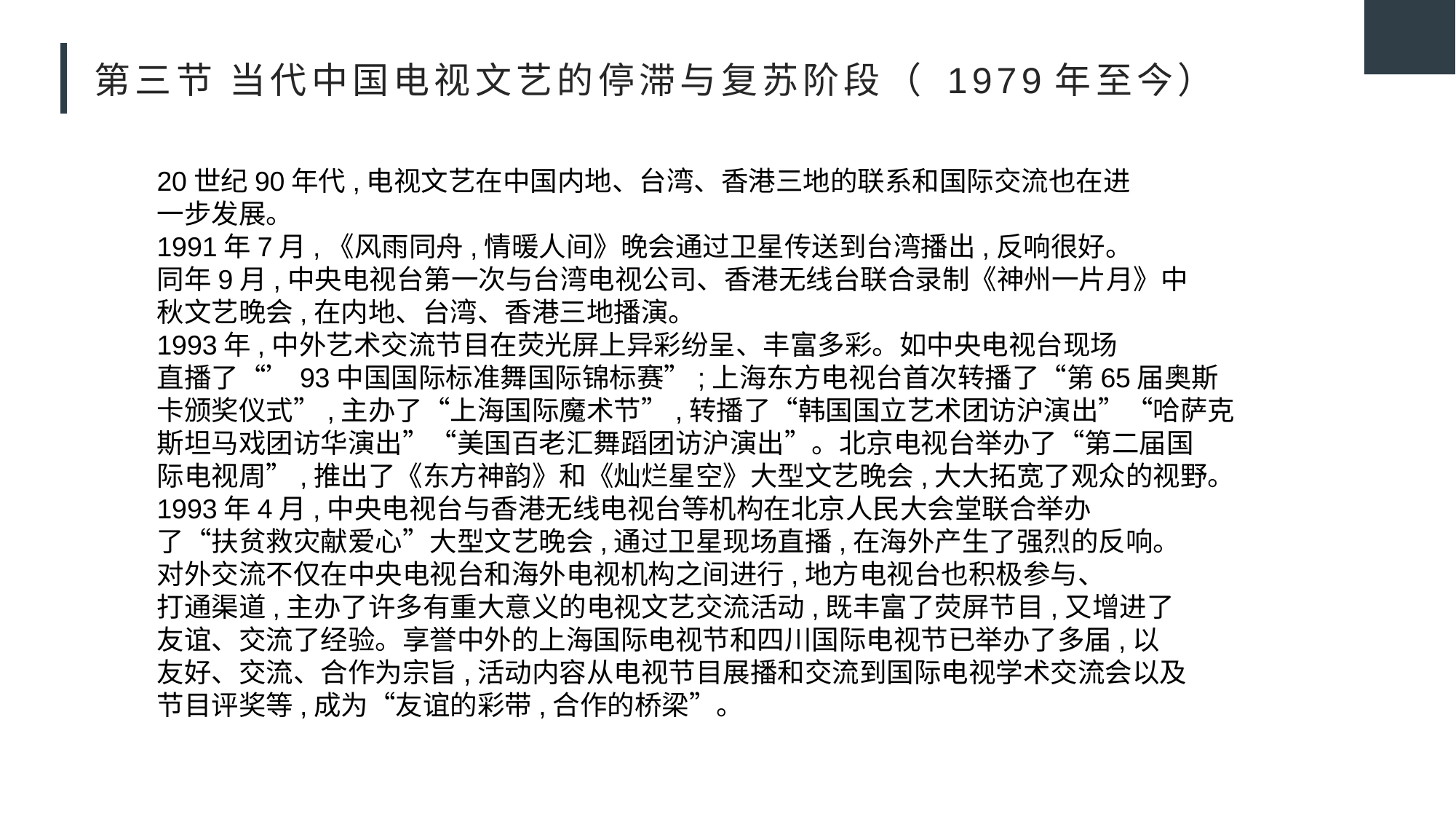

# 第三节 当代中国电视文艺的停滞与复苏阶段（ 1979年至今）
20世纪90年代,电视文艺在中国内地、台湾、香港三地的联系和国际交流也在进
一步发展。
1991年7月,《风雨同舟,情暖人间》晚会通过卫星传送到台湾播出,反响很好。
同年9月,中央电视台第一次与台湾电视公司、香港无线台联合录制《神州一片月》中
秋文艺晚会,在内地、台湾、香港三地播演。
1993年,中外艺术交流节目在荧光屏上异彩纷呈、丰富多彩。如中央电视台现场
直播了“’93中国国际标准舞国际锦标赛”;上海东方电视台首次转播了“第65届奥斯
卡颁奖仪式”,主办了“上海国际魔术节”,转播了“韩国国立艺术团访沪演出”“哈萨克
斯坦马戏团访华演出”“美国百老汇舞蹈团访沪演出”。北京电视台举办了“第二届国
际电视周”,推出了《东方神韵》和《灿烂星空》大型文艺晚会,大大拓宽了观众的视野。
1993年4月,中央电视台与香港无线电视台等机构在北京人民大会堂联合举办
了“扶贫救灾献爱心”大型文艺晚会,通过卫星现场直播,在海外产生了强烈的反响。
对外交流不仅在中央电视台和海外电视机构之间进行,地方电视台也积极参与、
打通渠道,主办了许多有重大意义的电视文艺交流活动,既丰富了荧屏节目,又增进了
友谊、交流了经验。享誉中外的上海国际电视节和四川国际电视节已举办了多届,以
友好、交流、合作为宗旨,活动内容从电视节目展播和交流到国际电视学术交流会以及
节目评奖等,成为“友谊的彩带,合作的桥梁”。